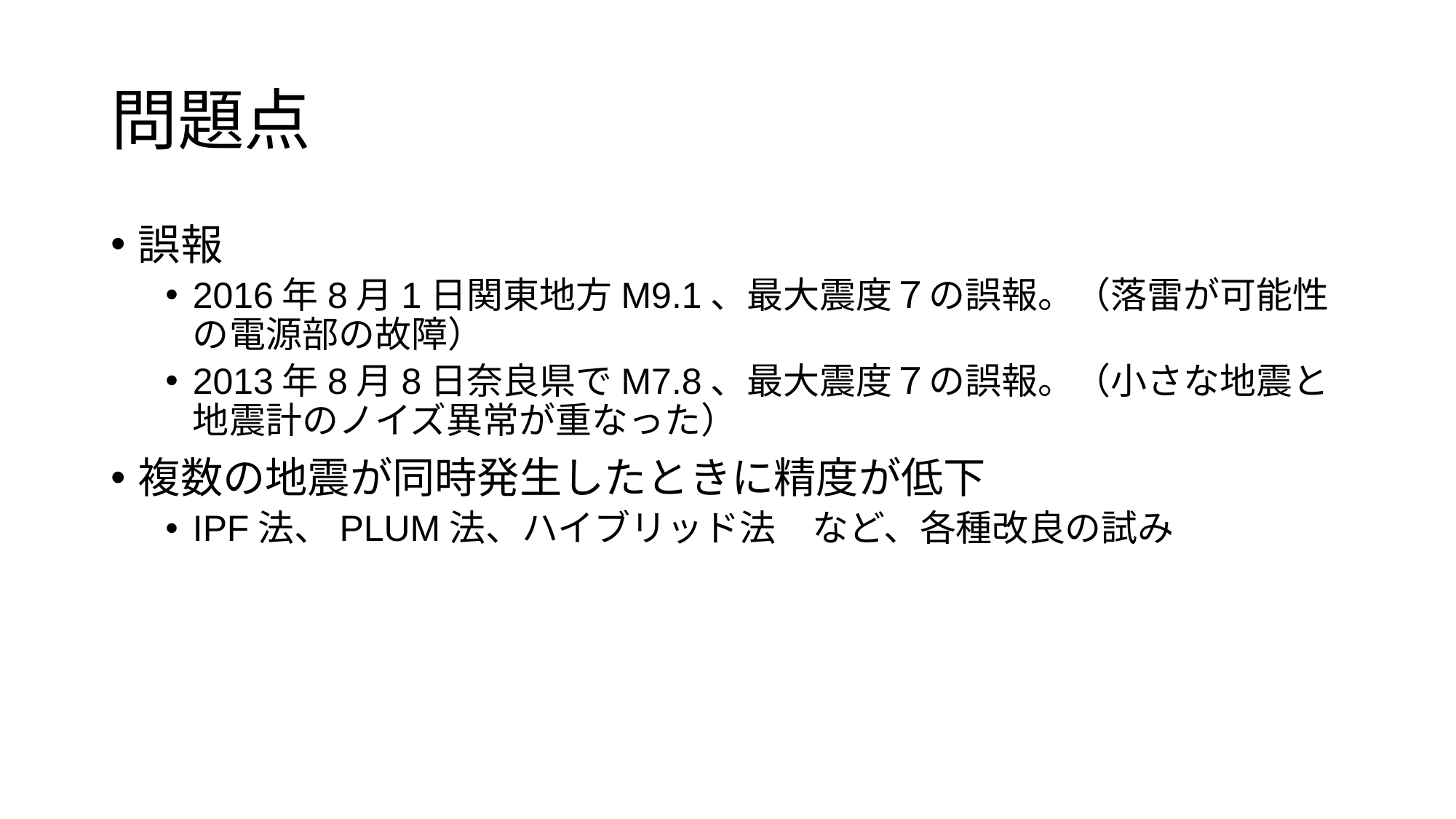

# 問題点
誤報
2016年8月1日関東地方M9.1、最大震度７の誤報。（落雷が可能性の電源部の故障）
2013年8月8日奈良県でM7.8、最大震度７の誤報。（小さな地震と地震計のノイズ異常が重なった）
複数の地震が同時発生したときに精度が低下
IPF法、PLUM法、ハイブリッド法　など、各種改良の試み